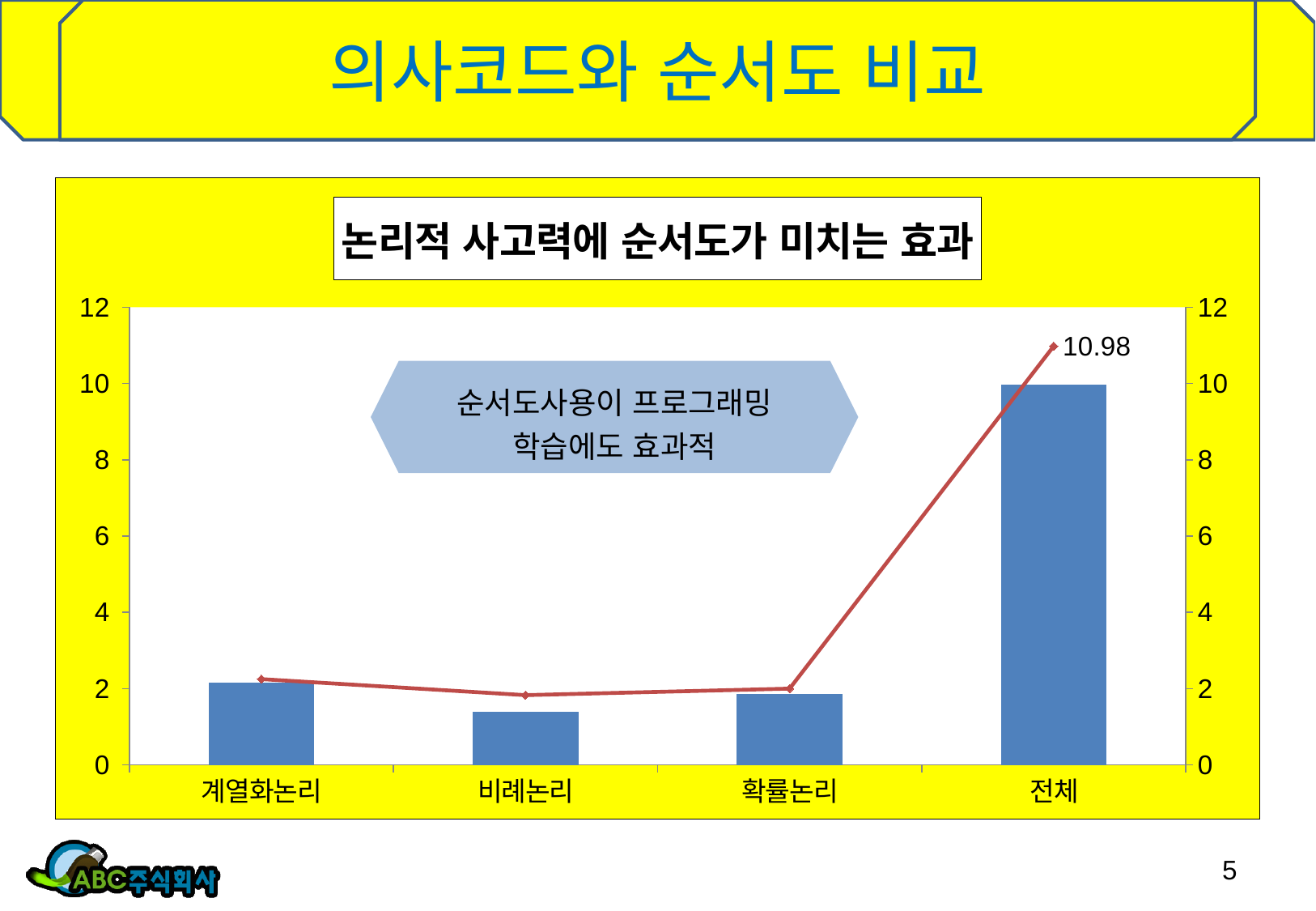

# 의사코드와 순서도 비교

### Chart: 논리적 사고력에 순서도가 미치는 효과

| Category | 의사코드사용 | 순서도사용 |
|---|---|---|
| 계열화논리 | 2.15 | 2.25 |
| 비례논리 | 1.4 | 1.83 |
| 확률논리 | 1.85 | 2.0 |
| 전체 | 9.98 | 10.98 |
5